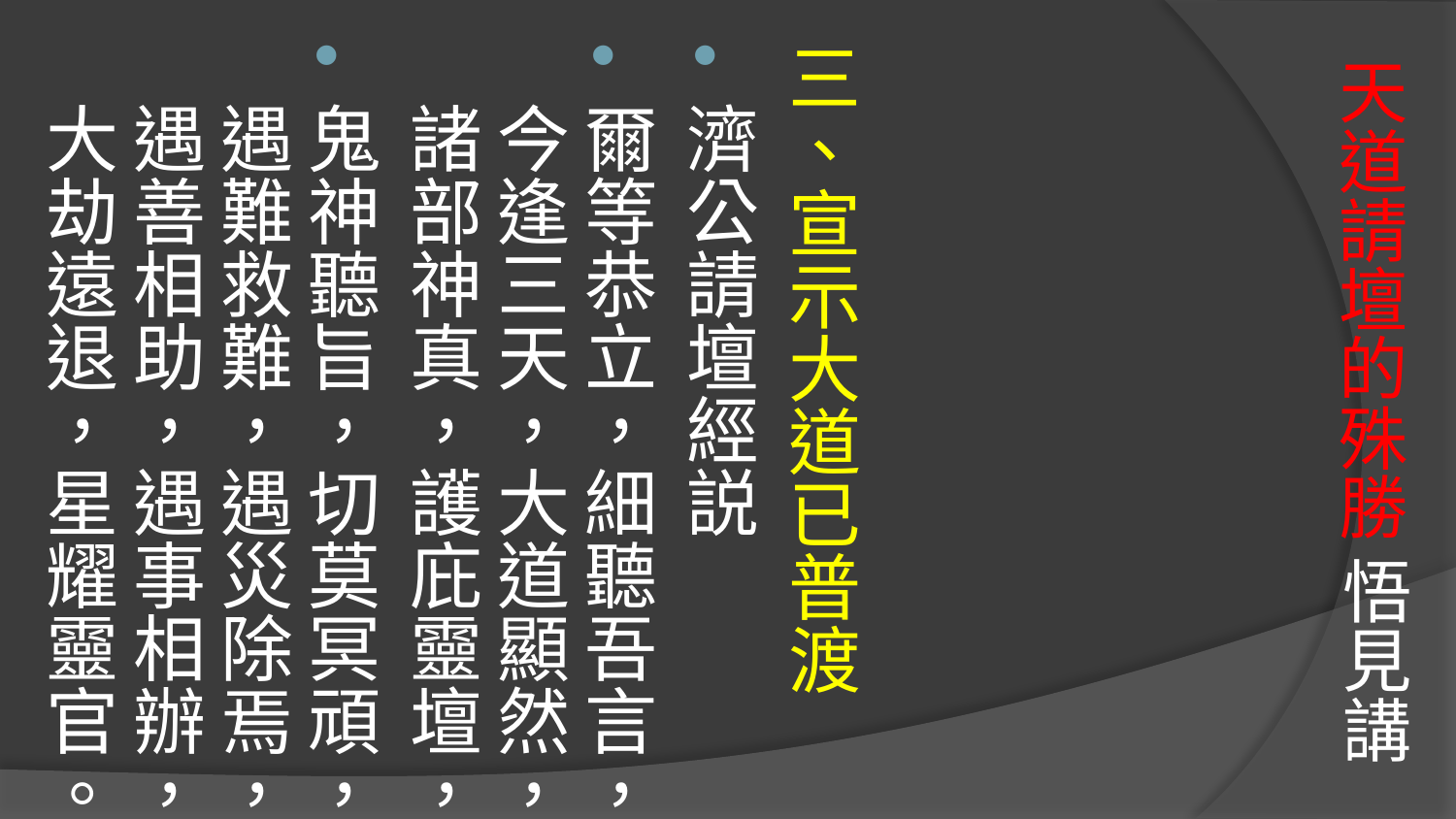

三、宣示大道已普渡
濟公請壇經説
爾等恭立，細聽吾言，今逢三天，大道顯然，諸部神真，護庇靈壇，
鬼神聽旨，切莫冥頑，遇難救難，遇災除焉，遇善相助，遇事相辦，大劫遠退，星耀靈官。
# 天道請壇的殊勝 悟見講